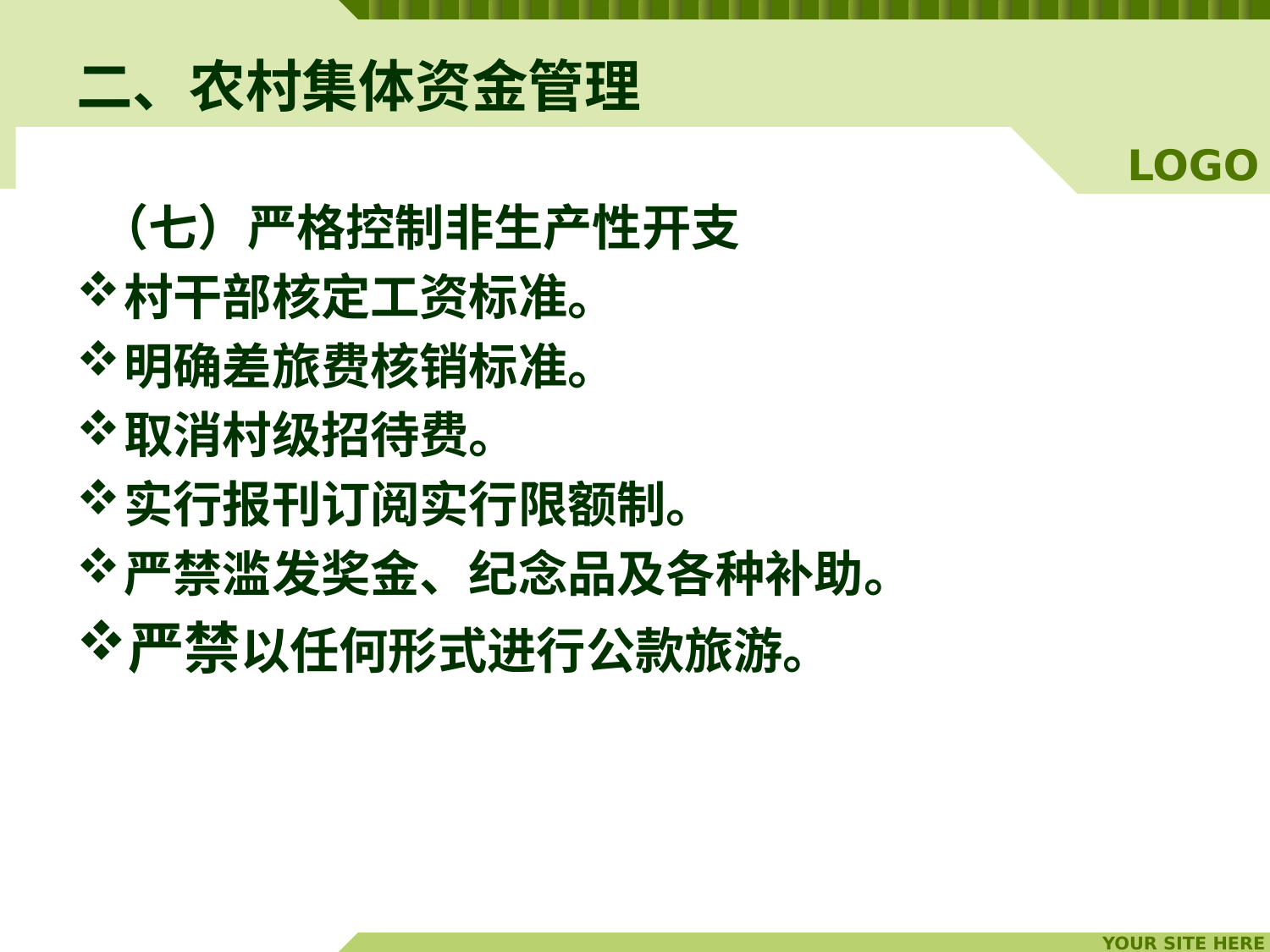

# 二、农村集体资金管理
 （七）严格控制非生产性开支
村干部核定工资标准。
明确差旅费核销标准。
取消村级招待费。
实行报刊订阅实行限额制。
严禁滥发奖金、纪念品及各种补助。
严禁以任何形式进行公款旅游。